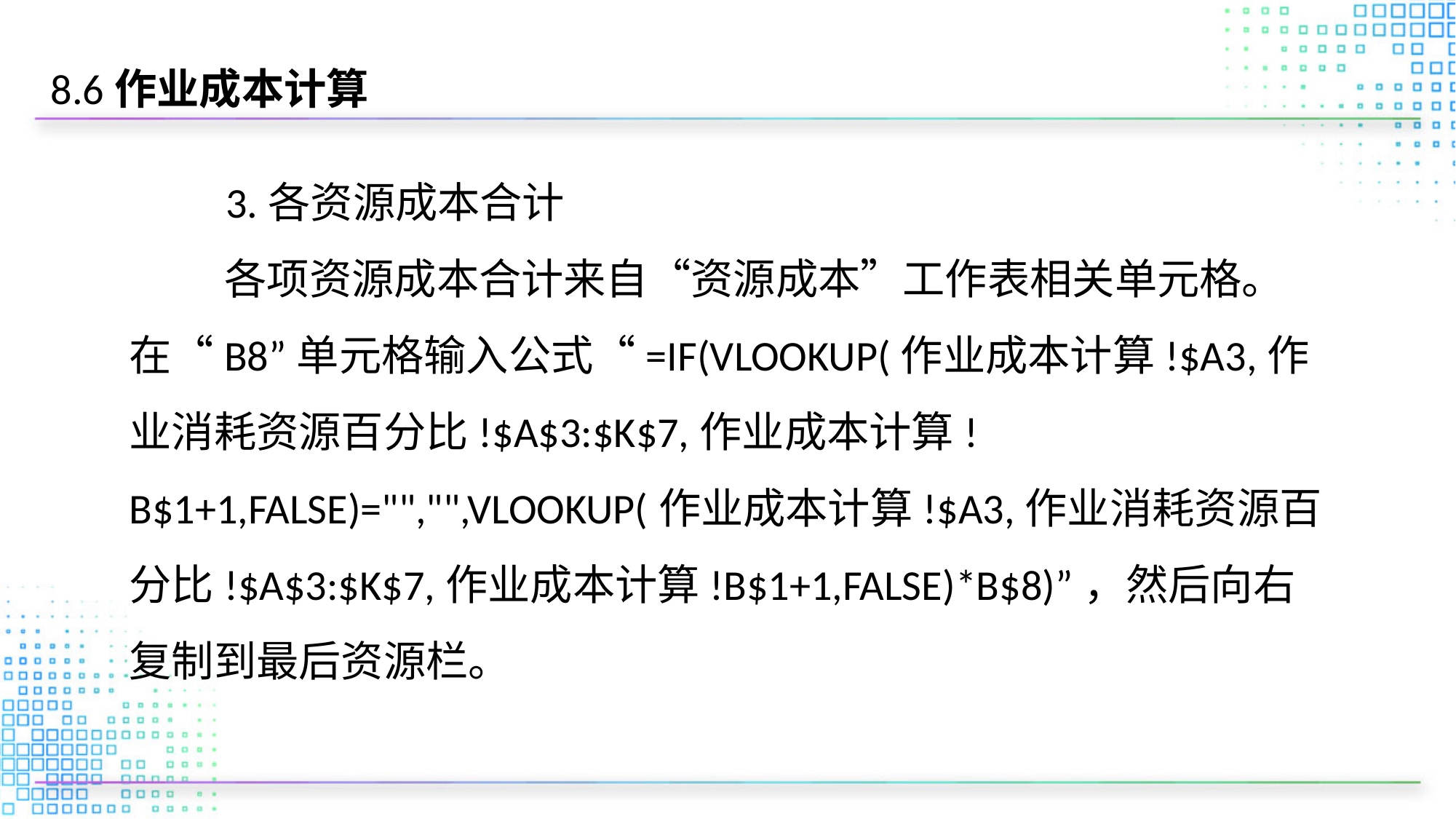

# 8.6作业成本计算
          3.各资源成本合计
         各项资源成本合计来自“资源成本”工作表相关单元格。在“B8”单元格输入公式“=IF(VLOOKUP(作业成本计算!$A3,作业消耗资源百分比!$A$3:$K$7,作业成本计算!B$1+1,FALSE)="","",VLOOKUP(作业成本计算!$A3,作业消耗资源百分比!$A$3:$K$7,作业成本计算!B$1+1,FALSE)*B$8)”，然后向右复制到最后资源栏。